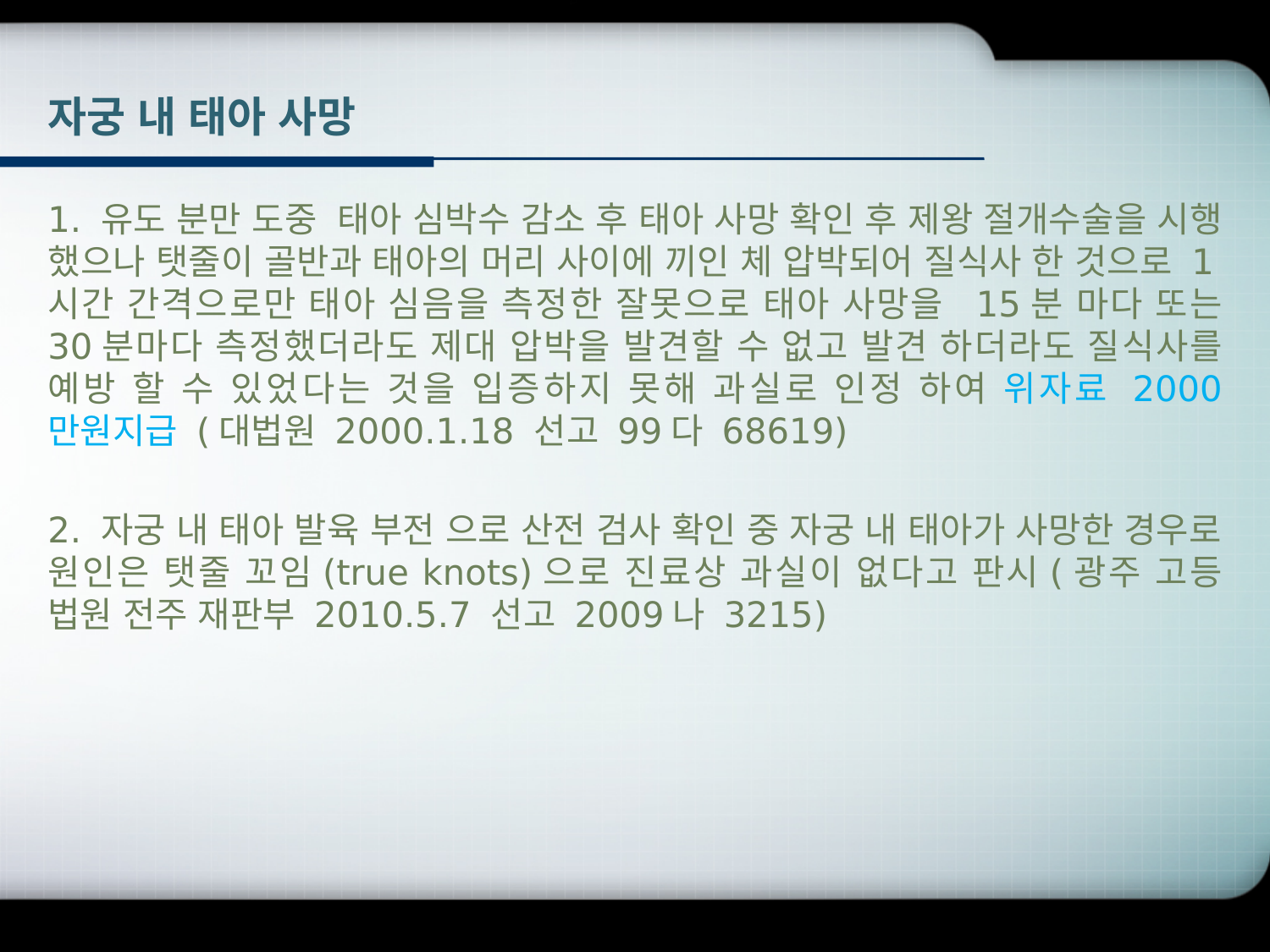

# 자궁 내 태아 사망
1. 유도 분만 도중  태아 심박수 감소 후 태아 사망 확인 후 제왕 절개수술을 시행 했으나 탯줄이 골반과 태아의 머리 사이에 끼인 체 압박되어 질식사 한 것으로 1시간 간격으로만 태아 심음을 측정한 잘못으로 태아 사망을  15분 마다 또는 30분마다 측정했더라도 제대 압박을 발견할 수 없고 발견 하더라도 질식사를 예방 할 수 있었다는 것을 입증하지 못해 과실로 인정 하여 위자료 2000 만원지급 (대법원 2000.1.18 선고 99다 68619)

2. 자궁 내 태아 발육 부전 으로 산전 검사 확인 중 자궁 내 태아가 사망한 경우로 원인은 탯줄 꼬임(true knots)으로 진료상 과실이 없다고 판시(광주 고등 법원 전주 재판부 2010.5.7 선고 2009나 3215)